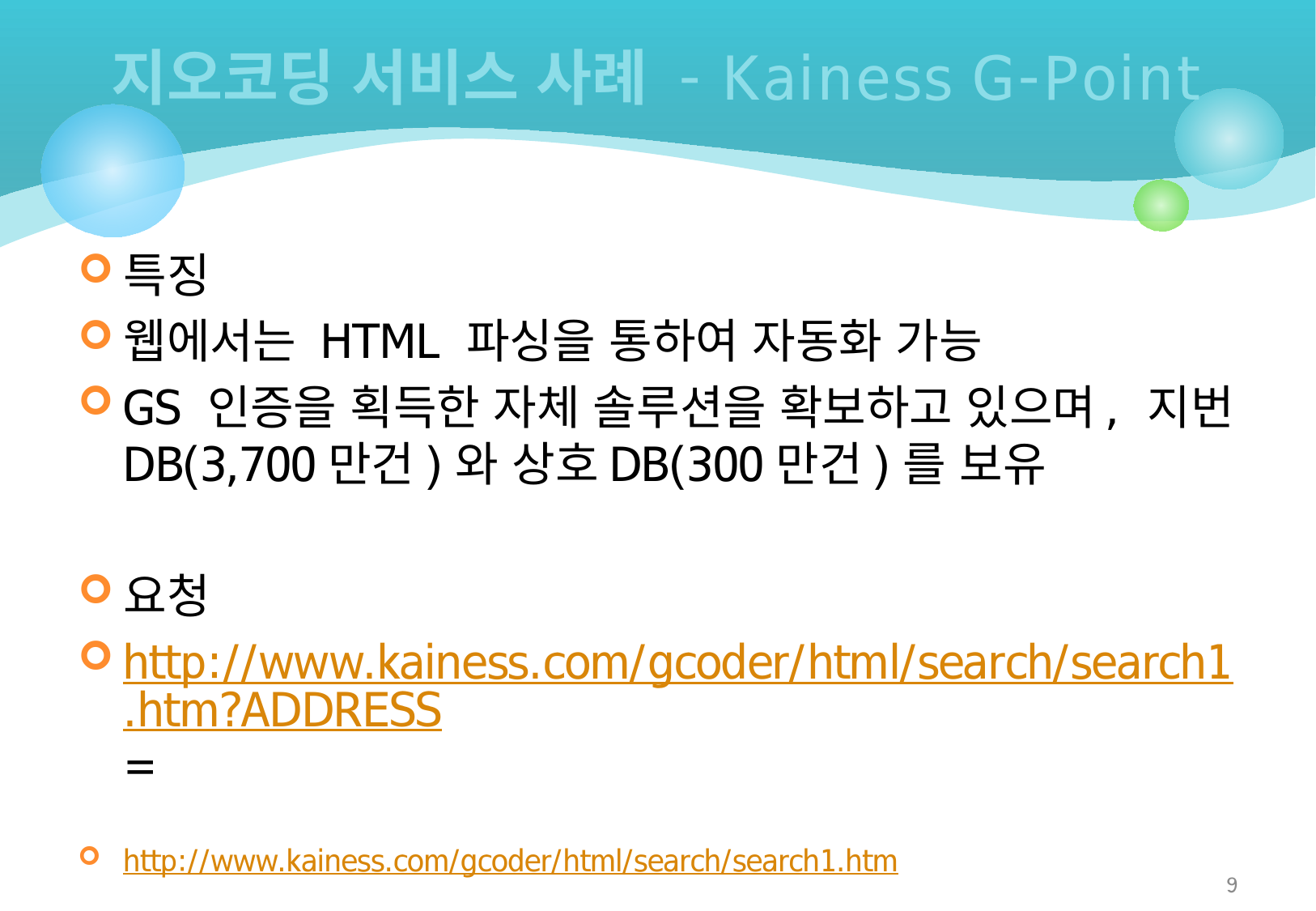

# 지오코딩 서비스 사례 - Kainess G-Point
특징
웹에서는 HTML 파싱을 통하여 자동화 가능
GS 인증을 획득한 자체 솔루션을 확보하고 있으며, 지번DB(3,700만건)와 상호DB(300만건)를 보유

요청
http://www.kainess.com/gcoder/html/search/search1.htm?ADDRESS=

http://www.kainess.com/gcoder/html/search/search1.htm
9